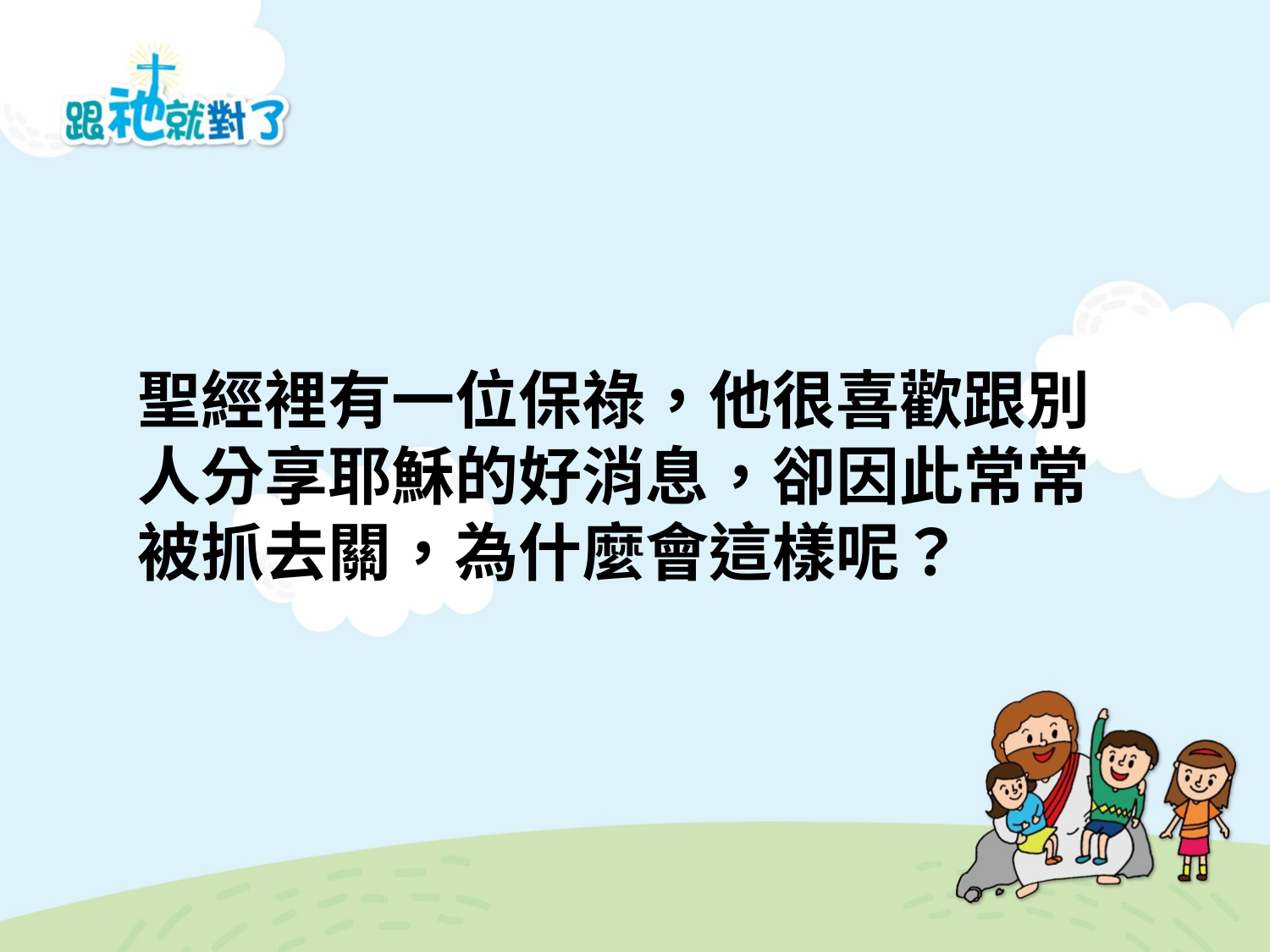

聖經裡有一位保祿，他很喜歡跟別人分享耶穌的好消息，卻因此常常被抓去關，為什麼會這樣呢？